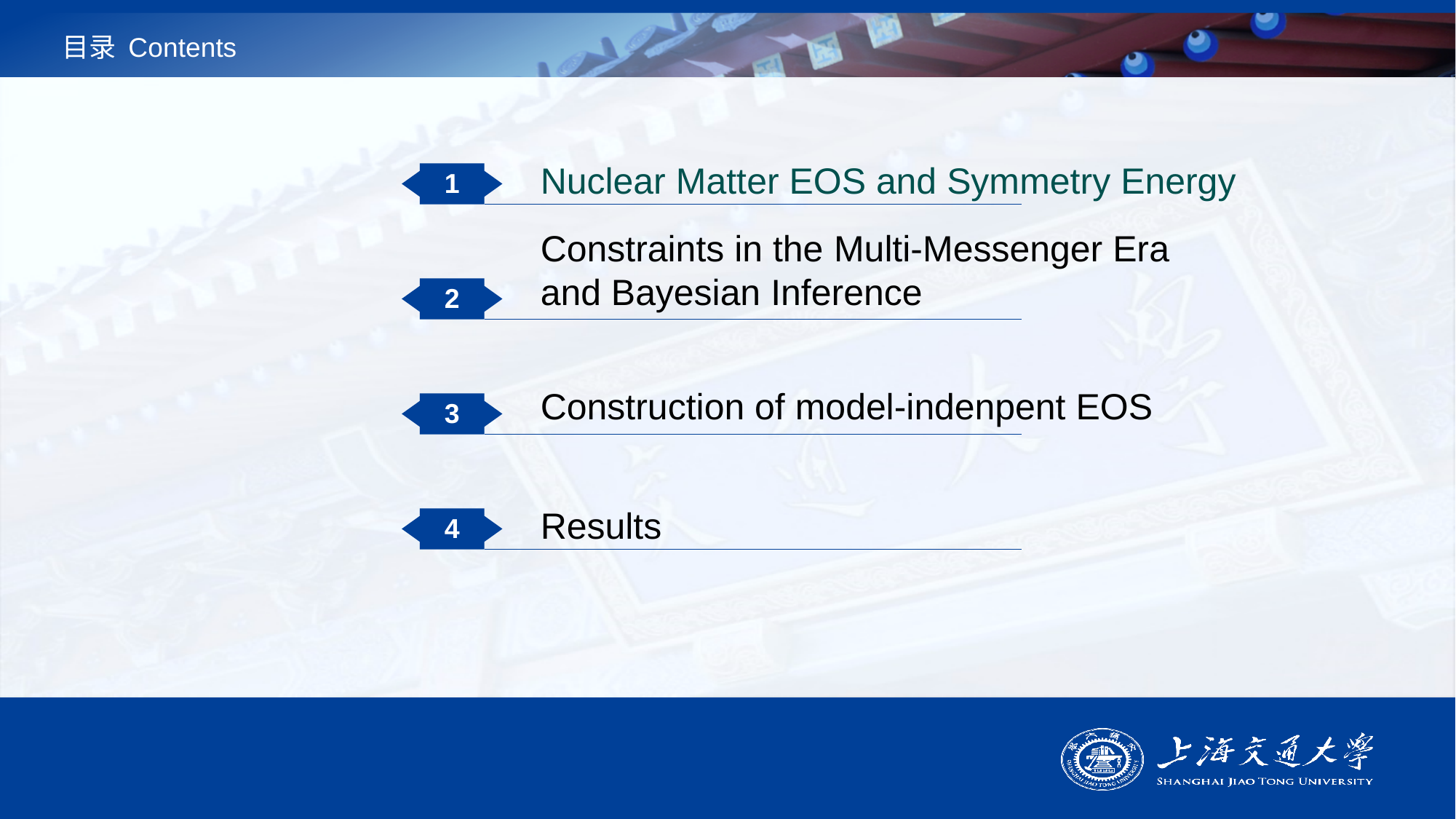

# 目录 Contents
Nuclear Matter EOS and Symmetry Energy
1

Constraints in the Multi-Messenger Era
and Bayesian Inference
2

Construction of model-indenpent EOS
3

Results
4